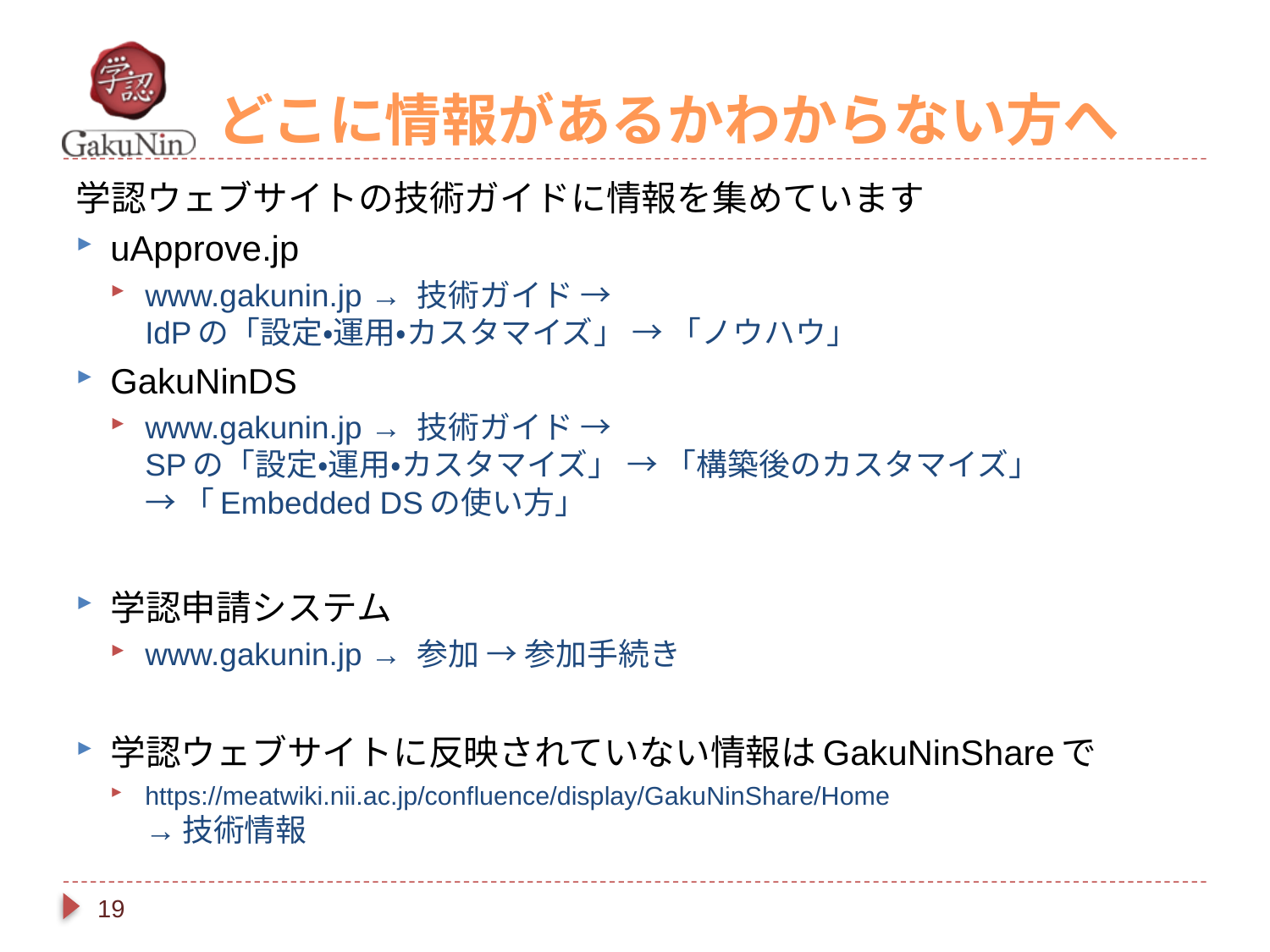

# どこに情報があるかわからない方へ
学認ウェブサイトの技術ガイドに情報を集めています
uApprove.jp
www.gakunin.jp → 技術ガイド →
IdPの「設定・運用・カスタマイズ」 → 「ノウハウ」
GakuNinDS
www.gakunin.jp → 技術ガイド →
SPの「設定・運用・カスタマイズ」 → 「構築後のカスタマイズ」
→ 「Embedded DSの使い方」

学認申請システム
www.gakunin.jp → 参加 → 参加手続き

学認ウェブサイトに反映されていない情報はGakuNinShareで
https://meatwiki.nii.ac.jp/confluence/display/GakuNinShare/Home
→技術情報
19